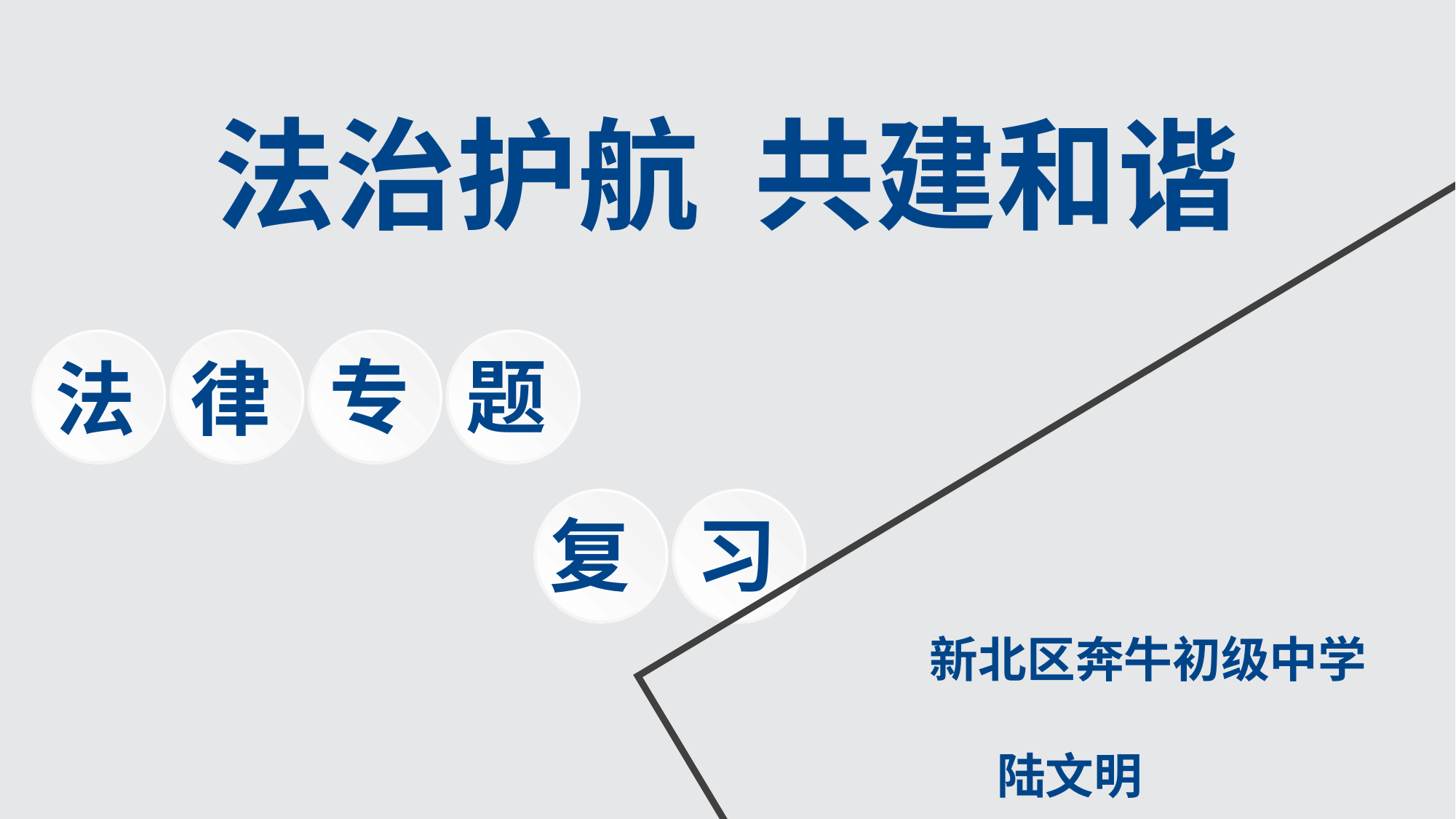

法治护航  共建和谐

专
题
法
律

复
习
新北区奔牛初级中学
     陆文明